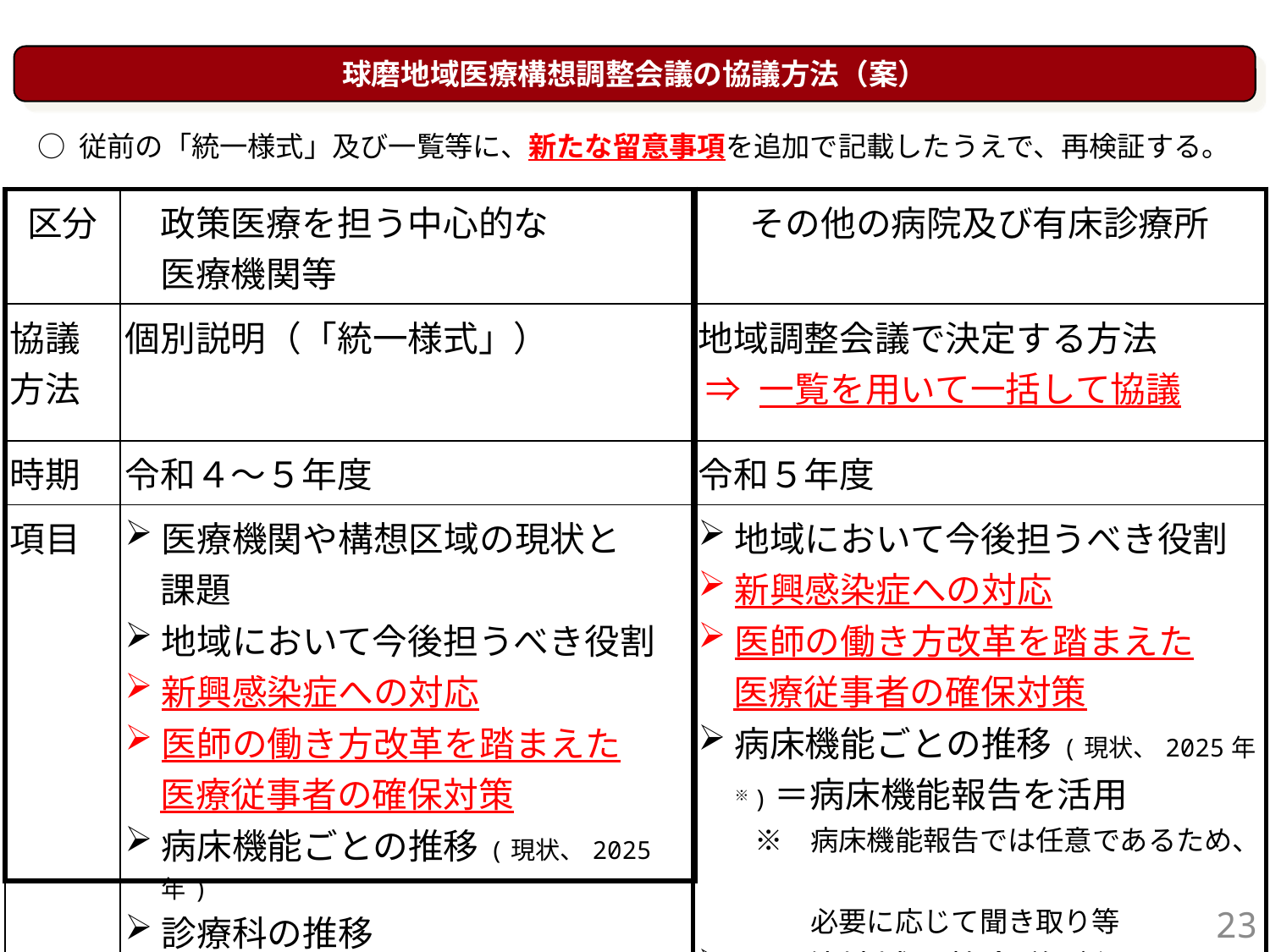

球磨地域医療構想調整会議の協議方法（案）
○ 従前の「統一様式」及び一覧等に、新たな留意事項を追加で記載したうえで、再検証する。
|  |
| --- |
| 区分 | 政策医療を担う中心的な 　医療機関等 | その他の病院及び有床診療所 |
| --- | --- | --- |
| 協議方法 | 個別説明（「統一様式」） | 地域調整会議で決定する方法 ⇒ 一覧を用いて一括して協議 |
| 時期 | 令和４～５年度 | 令和５年度 |
| 項目 | 医療機関や構想区域の現状と 　課題 地域において今後担うべき役割 新興感染症への対応 医師の働き方改革を踏まえた 　医療従事者の確保対策 病床機能ごとの推移(現状、2025年) 診療科の推移 病床稼働率や紹介率・逆紹介率(数値目標) | 地域において今後担うべき役割 新興感染症への対応 医師の働き方改革を踏まえた 　医療従事者の確保対策 病床機能ごとの推移(現状、2025年※)＝病床機能報告を活用 　　※　病床機能報告では任意であるため、　　 　　　　必要に応じて聞き取り等 その他地域調整会議が必要と 　認める項目 |
23